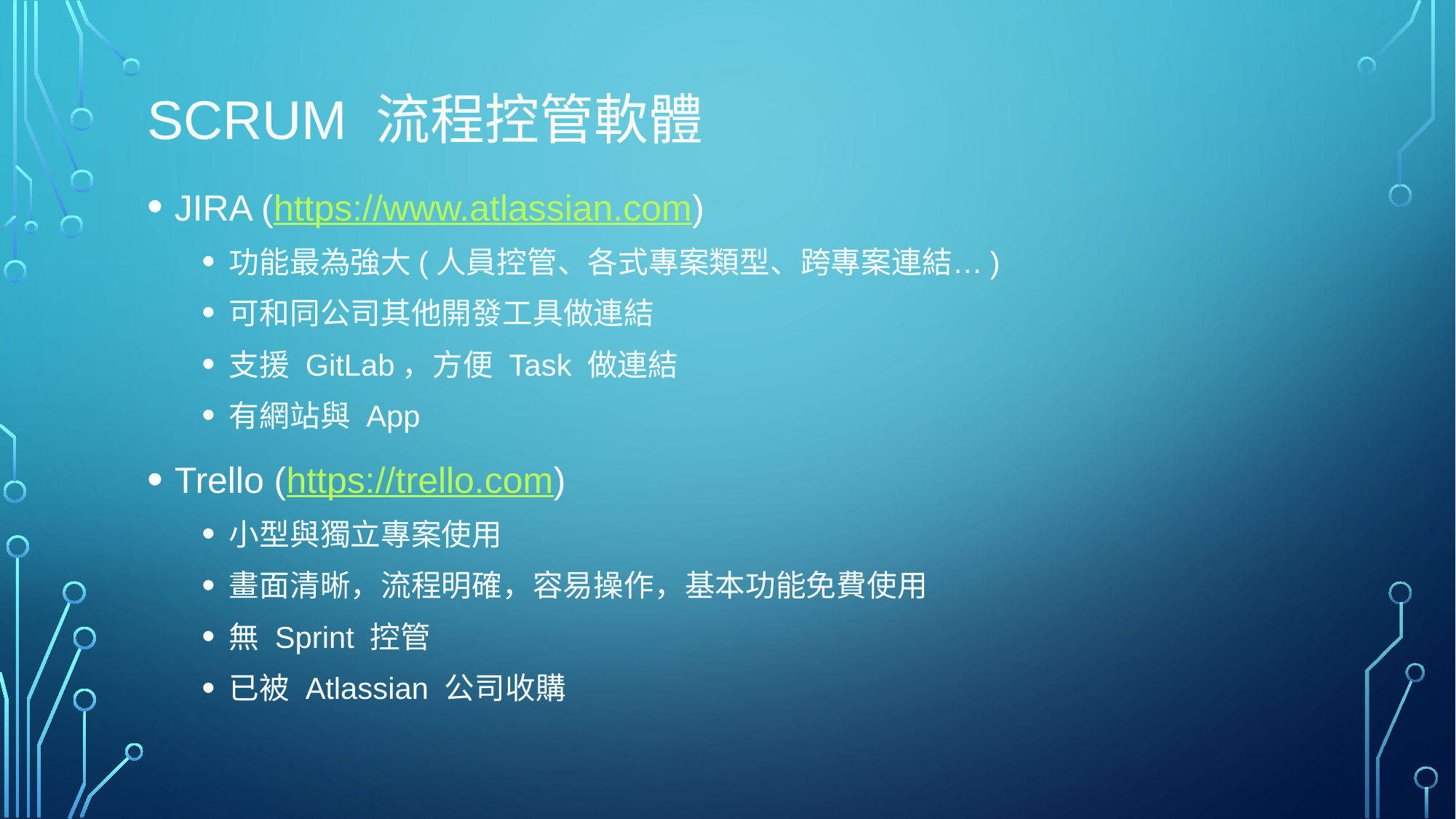

# SCRUM 流程控管軟體
JIRA (https://www.atlassian.com)
功能最為強大(人員控管、各式專案類型、跨專案連結…)
可和同公司其他開發工具做連結
支援 GitLab，方便 Task 做連結
有網站與 App
Trello (https://trello.com)
小型與獨立專案使用
畫面清晰，流程明確，容易操作，基本功能免費使用
無 Sprint 控管
已被 Atlassian 公司收購